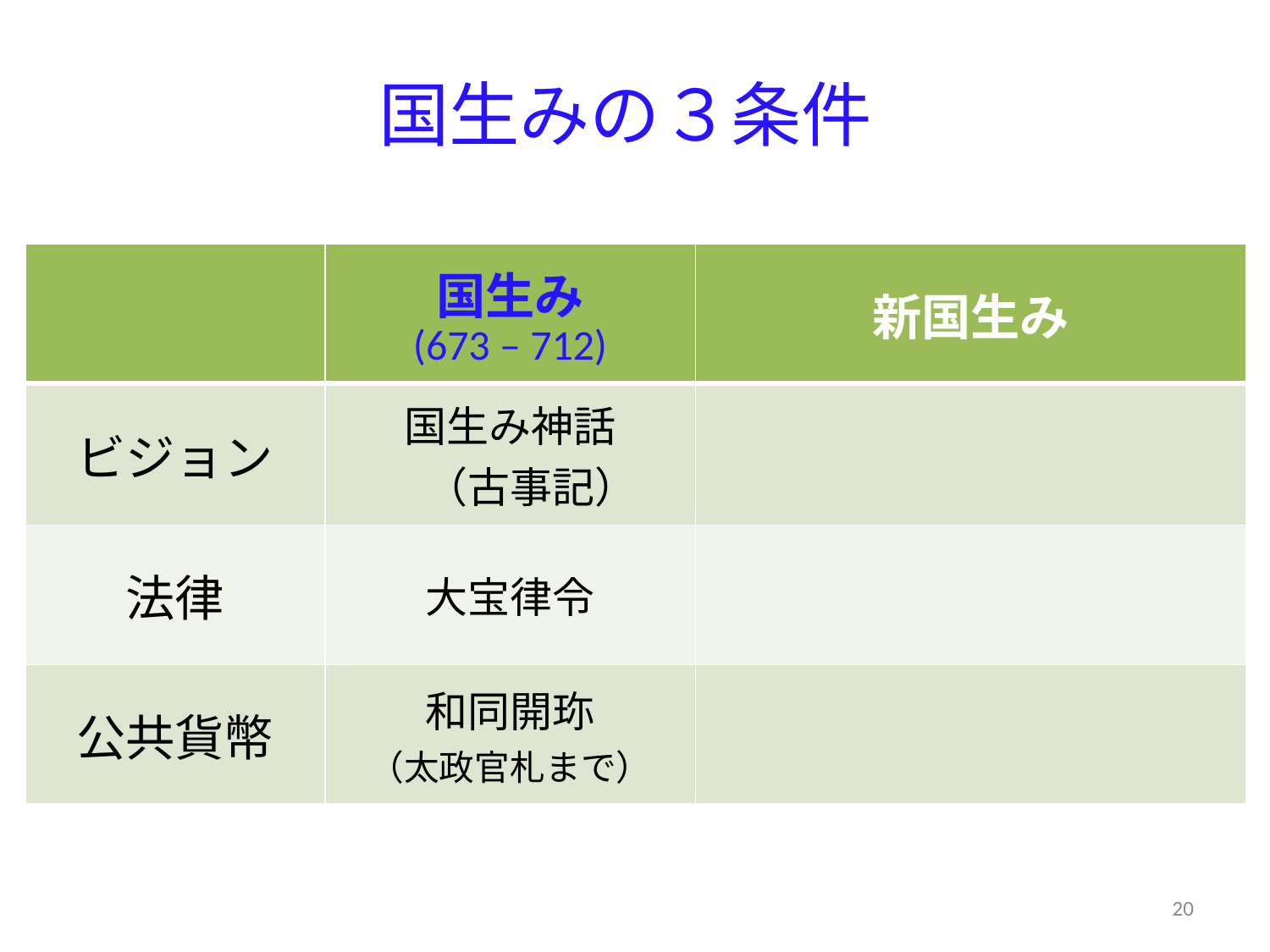

# 国生みの３条件
|  | 国生み (673 – 712) | 新国生み |
| --- | --- | --- |
| ビジョン | 国生み神話 　（古事記） |  |
| 法律 | 大宝律令 |  |
| 公共貨幣 | 和同開珎 （太政官札まで） |  |
20